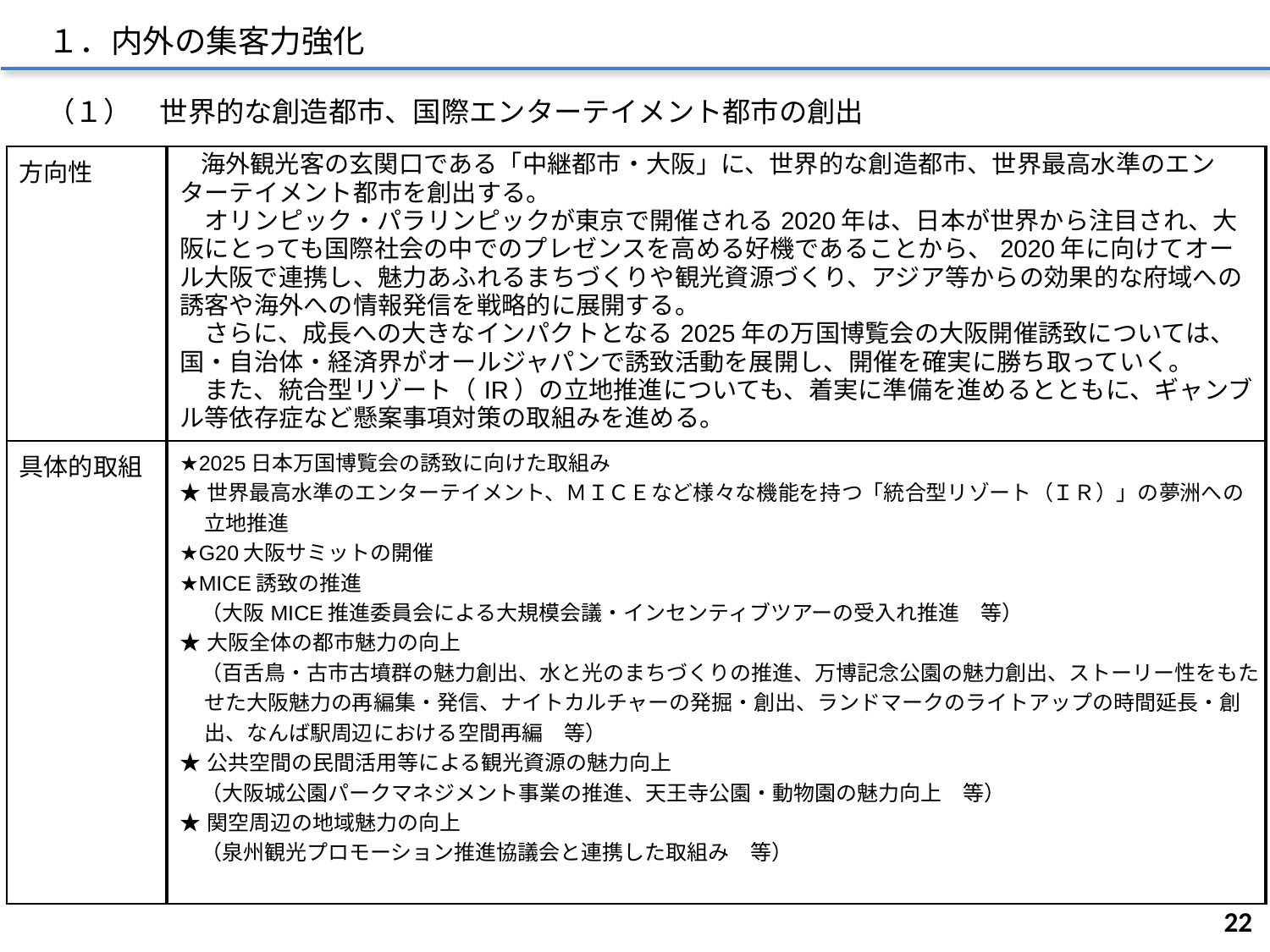

１．内外の集客力強化
（１）　世界的な創造都市、国際エンターテイメント都市の創出
| 方向性 | 海外観光客の玄関口である「中継都市・大阪」に、世界的な創造都市、世界最高水準のエンターテイメント都市を創出する。 　オリンピック・パラリンピックが東京で開催される2020年は、日本が世界から注目され、大阪にとっても国際社会の中でのプレゼンスを高める好機であることから、2020年に向けてオール大阪で連携し、魅力あふれるまちづくりや観光資源づくり、アジア等からの効果的な府域への誘客や海外への情報発信を戦略的に展開する。 　さらに、成長への大きなインパクトとなる2025年の万国博覧会の大阪開催誘致については、国・自治体・経済界がオールジャパンで誘致活動を展開し、開催を確実に勝ち取っていく。 　また、統合型リゾート（IR）の立地推進についても、着実に準備を進めるとともに、ギャンブル等依存症など懸案事項対策の取組みを進める。 |
| --- | --- |
| 具体的取組 | ★2025日本万国博覧会の誘致に向けた取組み ★世界最高水準のエンターテイメント、ＭＩＣＥなど様々な機能を持つ「統合型リゾート（ＩＲ）」の夢洲への立地推進 ★G20大阪サミットの開催 ★MICE誘致の推進 　（大阪MICE推進委員会による大規模会議・インセンティブツアーの受入れ推進　等） ★大阪全体の都市魅力の向上 　（百舌鳥・古市古墳群の魅力創出、水と光のまちづくりの推進、万博記念公園の魅力創出、ストーリー性をもたせた大阪魅力の再編集・発信、ナイトカルチャーの発掘・創出、ランドマークのライトアップの時間延長・創出、なんば駅周辺における空間再編　等） ★公共空間の民間活用等による観光資源の魅力向上 　（大阪城公園パークマネジメント事業の推進、天王寺公園・動物園の魅力向上　等） ★関空周辺の地域魅力の向上 　（泉州観光プロモーション推進協議会と連携した取組み　等） |
22